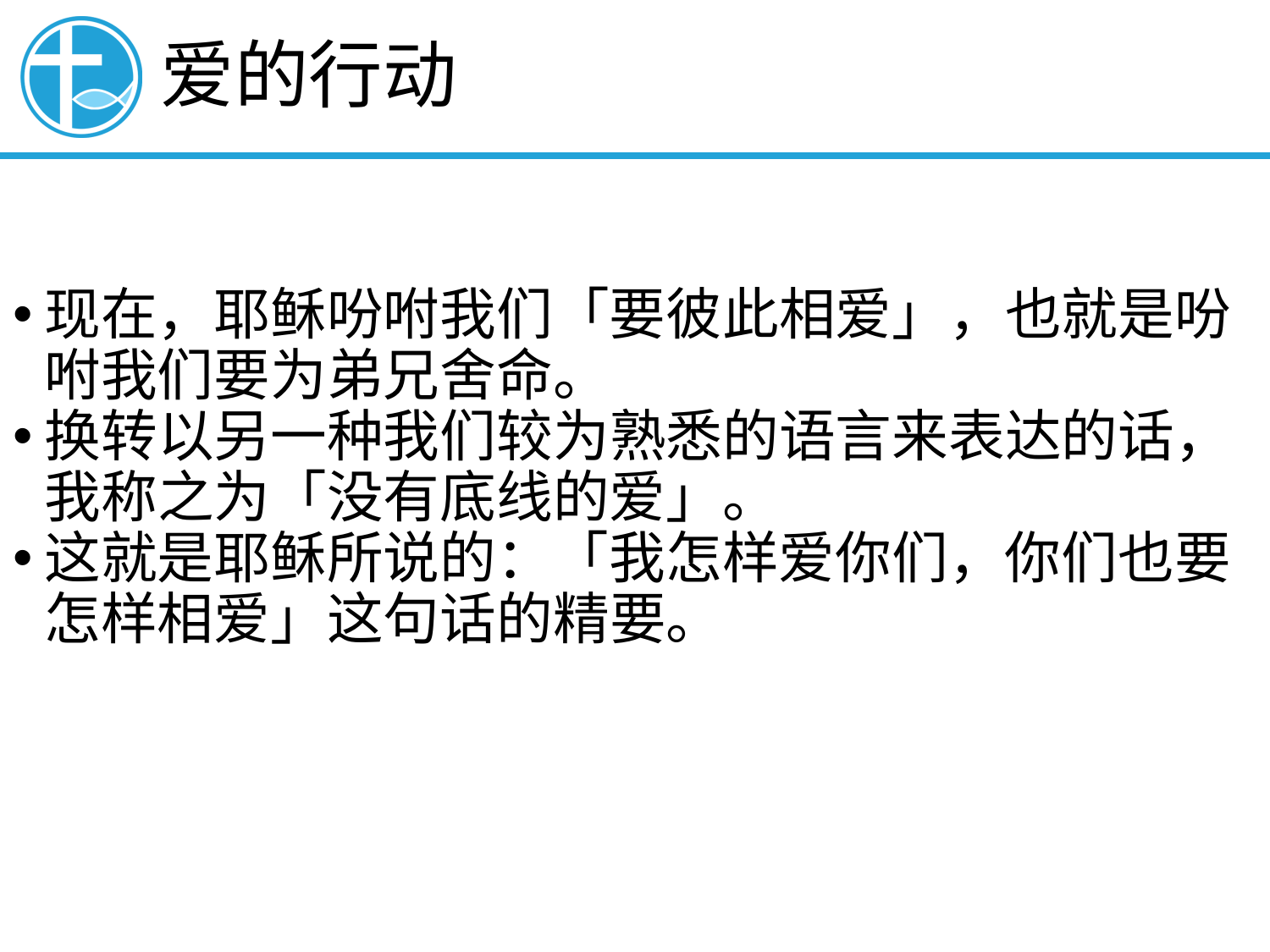

# 爱的行动
现在，耶稣吩咐我们「要彼此相爱」，也就是吩咐我们要为弟兄舍命。
换转以另一种我们较为熟悉的语言来表达的话，我称之为「没有底线的爱」。
这就是耶稣所说的：「我怎样爱你们，你们也要怎样相爱」这句话的精要。